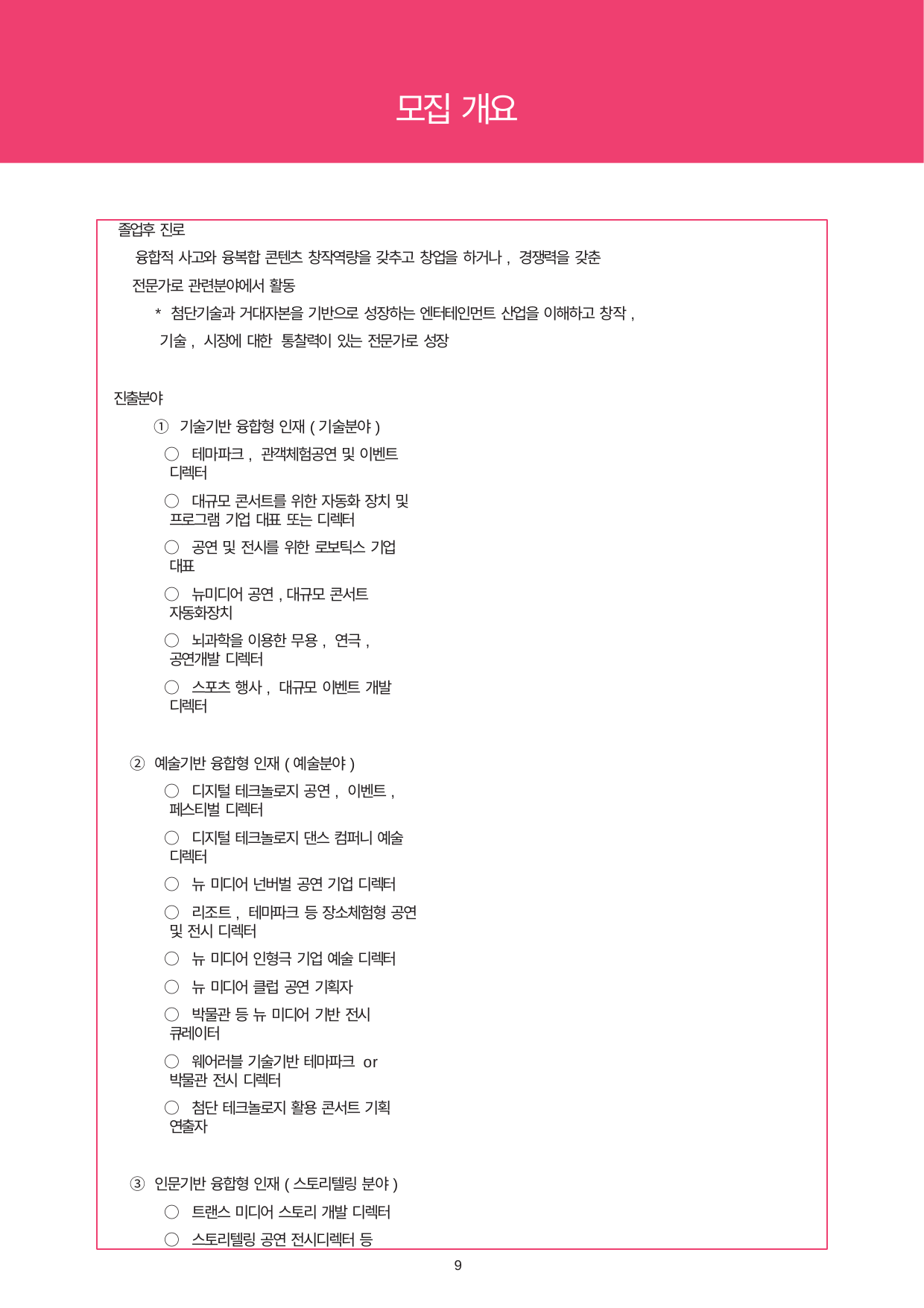

모집 개요
졸업후 진로
융합적 사고와 융복합 콘텐츠 창작역량을 갖추고 창업을 하거나, 경쟁력을 갖춘 전문가로 관련분야에서 활동
* 첨단기술과 거대자본을 기반으로 성장하는 엔터테인먼트 산업을 이해하고 창작, 기술, 시장에 대한  통찰력이 있는 전문가로 성장

진출분야
①   기술기반 융합형 인재(기술분야)
○ 테마파크, 관객체험공연 및 이벤트 디렉터
○ 대규모 콘서트를 위한 자동화 장치 및 프로그램 기업 대표 또는 디렉터
○ 공연 및 전시를 위한 로보틱스 기업 대표
○ 뉴미디어 공연,대규모 콘서트 자동화장치
○ 뇌과학을 이용한 무용, 연극, 공연개발 디렉터
○ 스포츠 행사, 대규모 이벤트 개발 디렉터

② 예술기반 융합형 인재(예술분야)
○ 디지털 테크놀로지 공연, 이벤트, 페스티벌 디렉터
○ 디지털 테크놀로지 댄스 컴퍼니 예술 디렉터
○ 뉴 미디어 넌버벌 공연 기업 디렉터
○ 리조트, 테마파크 등 장소체험형 공연 및 전시 디렉터
○ 뉴 미디어 인형극 기업 예술 디렉터
○ 뉴 미디어 클럽 공연 기획자
○ 박물관 등 뉴 미디어 기반 전시 큐레이터
○ 웨어러블 기술기반 테마파크 or 박물관 전시 디렉터
○ 첨단 테크놀로지 활용 콘서트 기획 연출자

③ 인문기반 융합형 인재(스토리텔링 분야)
○ 트랜스 미디어 스토리 개발 디렉터
○ 스토리텔링 공연 전시디렉터 등
9